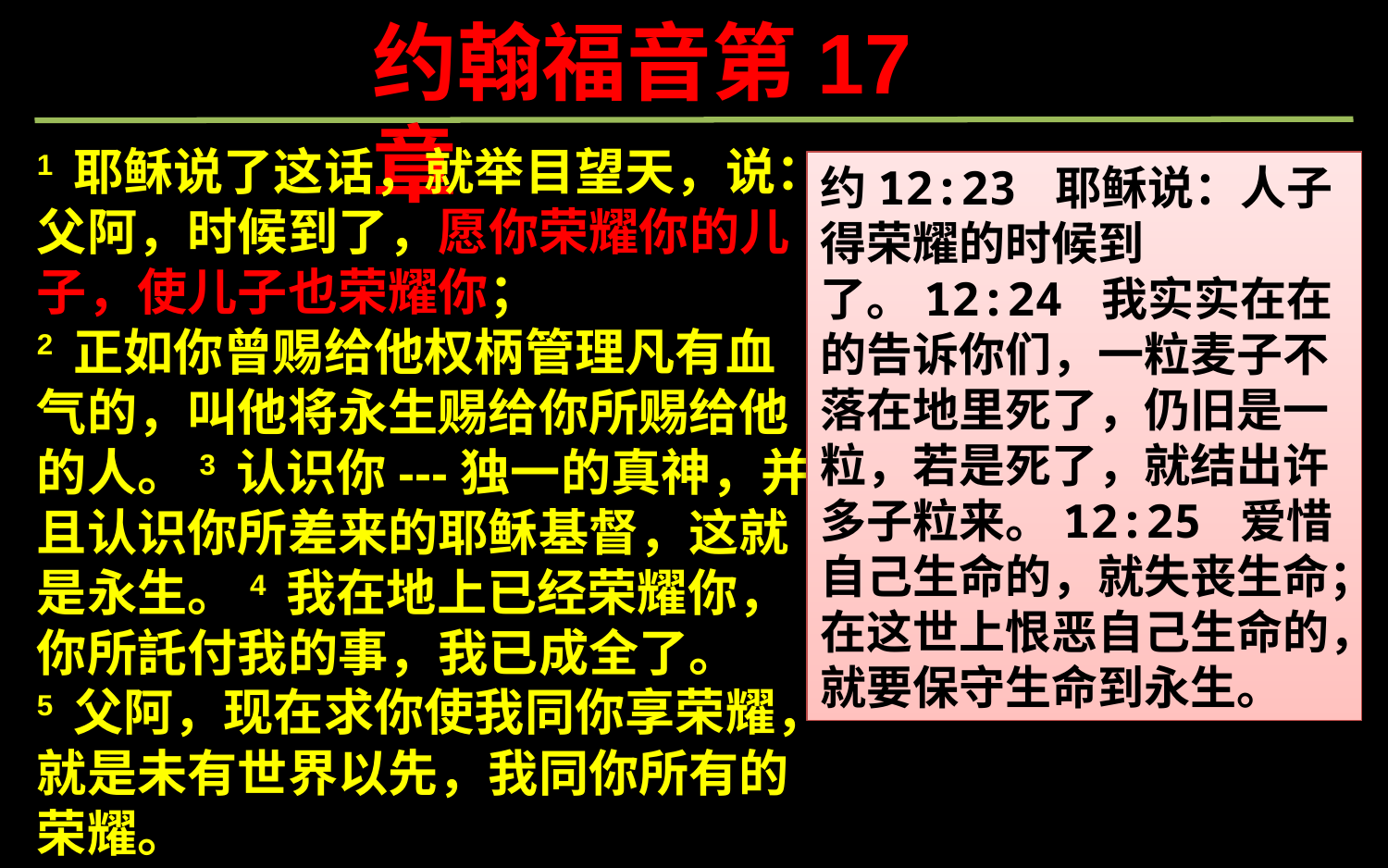

约翰福音第17章
1 耶稣说了这话，就举目望天，说：父阿，时候到了，愿你荣耀你的儿子，使儿子也荣耀你；
2 正如你曾赐给他权柄管理凡有血气的，叫他将永生赐给你所赐给他的人。3 认识你---独一的真神，并且认识你所差来的耶稣基督，这就是永生。4 我在地上已经荣耀你，你所託付我的事，我已成全了。
5 父阿，现在求你使我同你享荣耀，就是未有世界以先，我同你所有的荣耀。

约12:23 耶稣说：人子得荣耀的时候到了。12:24 我实实在在的告诉你们，一粒麦子不落在地里死了，仍旧是一粒，若是死了，就结出许多子粒来。12:25 爱惜自己生命的，就失丧生命；在这世上恨恶自己生命的，就要保守生命到永生。